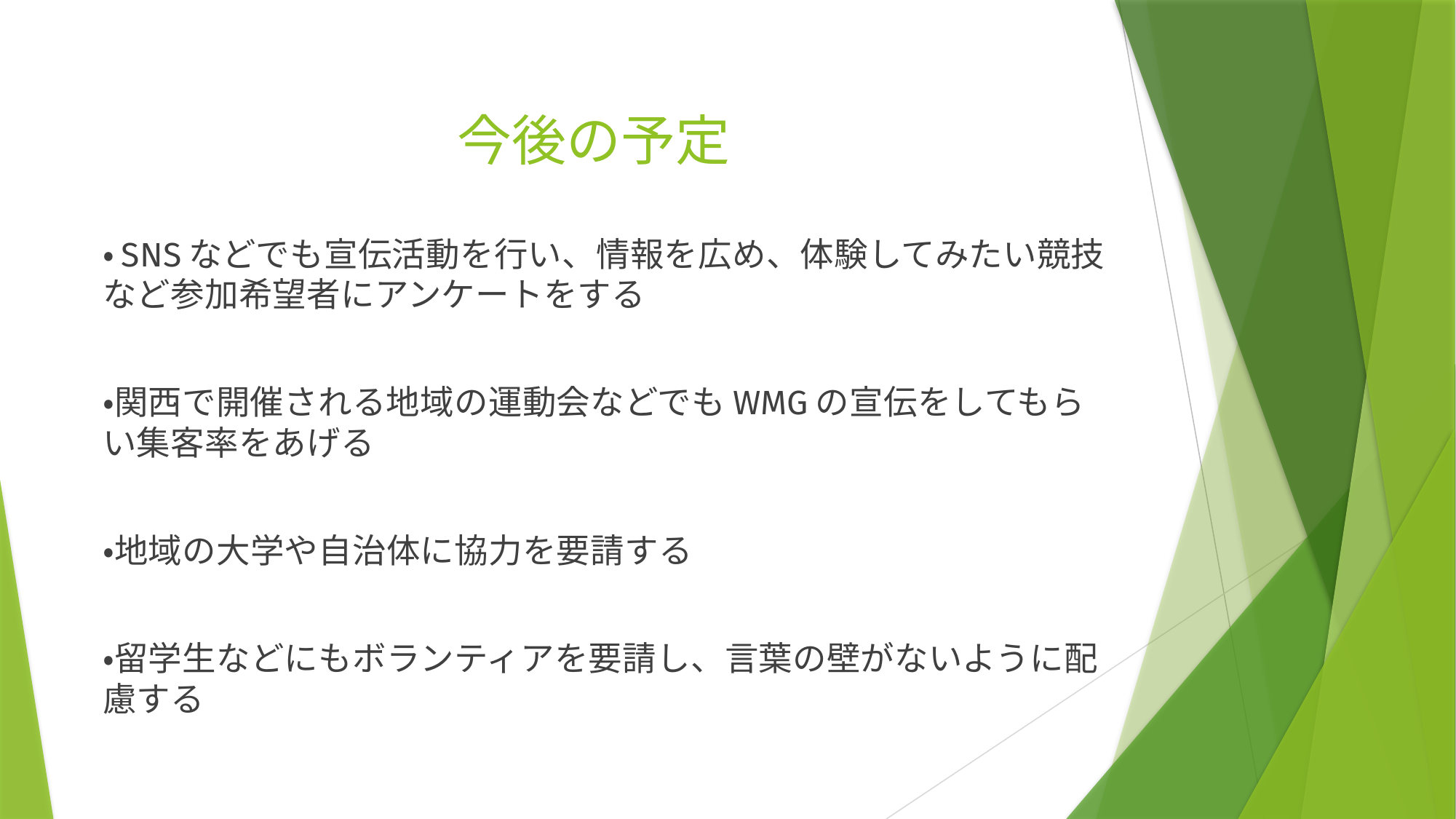

# 今後の予定
・SNSなどでも宣伝活動を行い、情報を広め、体験してみたい競技など参加希望者にアンケートをする

・関西で開催される地域の運動会などでもWMGの宣伝をしてもらい集客率をあげる

・地域の大学や自治体に協力を要請する

・留学生などにもボランティアを要請し、言葉の壁がないように配慮する